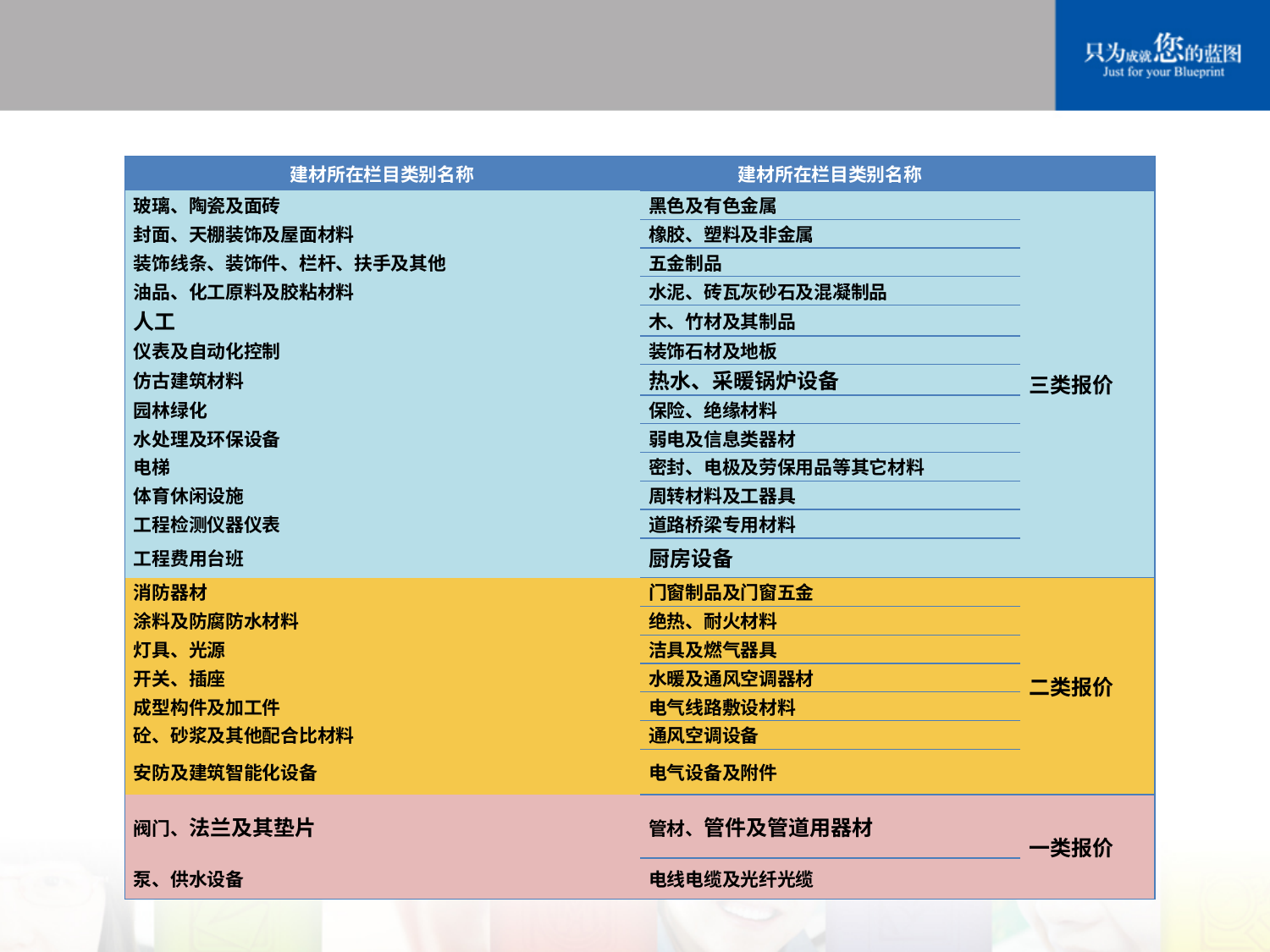

#
| 建材所在栏目类别名称 | 建材所在栏目类别名称 |  |
| --- | --- | --- |
| 玻璃、陶瓷及面砖 | 黑色及有色金属 | 三类报价 |
| 封面、天棚装饰及屋面材料 | 橡胶、塑料及非金属 |  |
| 装饰线条、装饰件、栏杆、扶手及其他 | 五金制品 |  |
| 油品、化工原料及胶粘材料 | 水泥、砖瓦灰砂石及混凝制品 |  |
| 人工 | 木、竹材及其制品 |  |
| 仪表及自动化控制 | 装饰石材及地板 |  |
| 仿古建筑材料 | 热水、采暖锅炉设备 |  |
| 园林绿化 | 保险、绝缘材料 |  |
| 水处理及环保设备 | 弱电及信息类器材 |  |
| 电梯 | 密封、电极及劳保用品等其它材料 |  |
| 体育休闲设施 | 周转材料及工器具 |  |
| 工程检测仪器仪表 | 道路桥梁专用材料 |  |
| 工程费用台班 | 厨房设备 |  |
| 消防器材 | 门窗制品及门窗五金 | 二类报价 |
| 涂料及防腐防水材料 | 绝热、耐火材料 |  |
| 灯具、光源 | 洁具及燃气器具 |  |
| 开关、插座 | 水暖及通风空调器材 |  |
| 成型构件及加工件 | 电气线路敷设材料 |  |
| 砼、砂浆及其他配合比材料 | 通风空调设备 |  |
| 安防及建筑智能化设备 | 电气设备及附件 |  |
| 阀门、法兰及其垫片 | 管材、管件及管道用器材 | 一类报价 |
| 泵、供水设备 | 电线电缆及光纤光缆 |  |